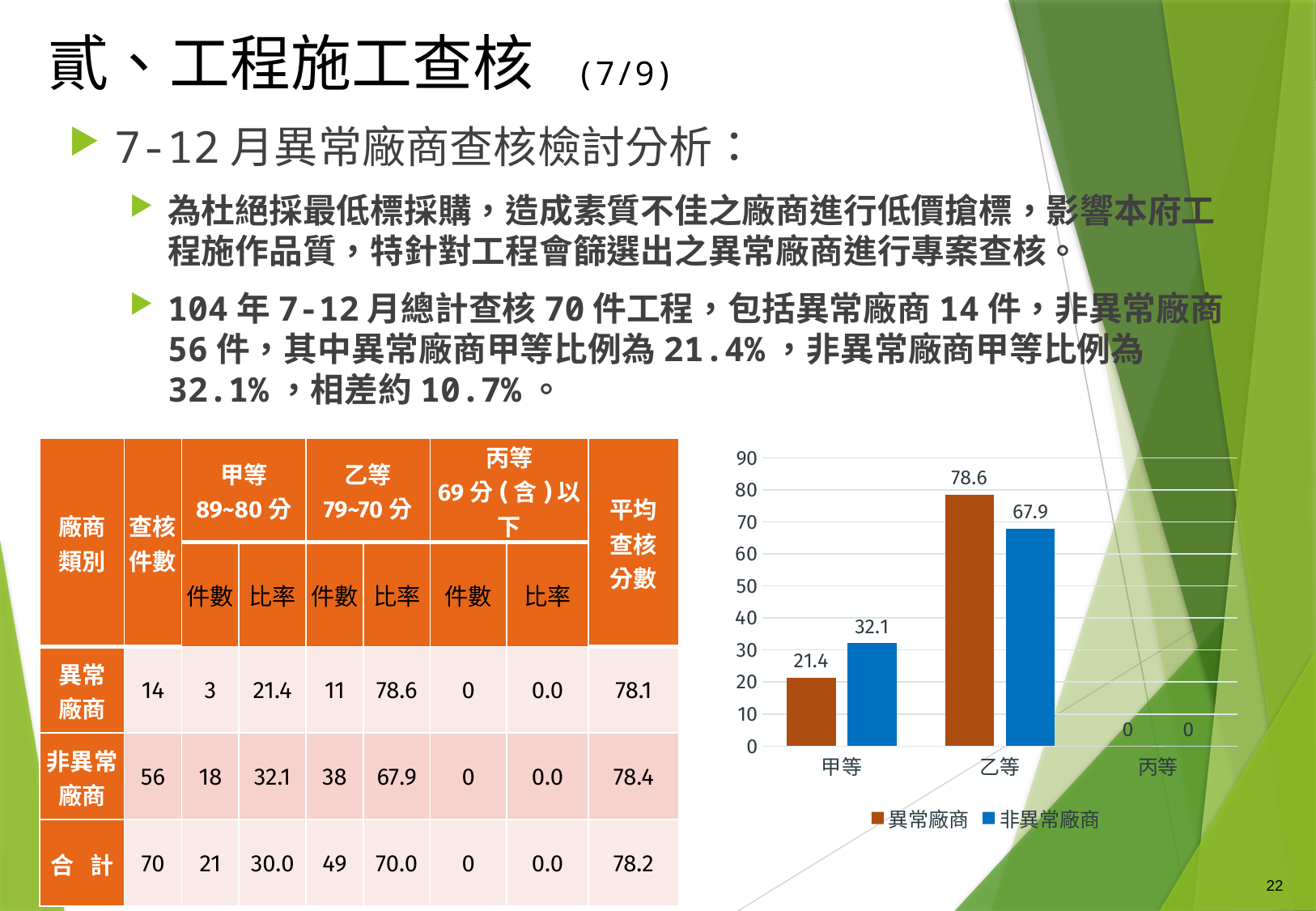

# 貳、工程施工查核  (7/9)
7-12月異常廠商查核檢討分析：
為杜絕採最低標採購，造成素質不佳之廠商進行低價搶標，影響本府工程施作品質，特針對工程會篩選出之異常廠商進行專案查核。
104年7-12月總計查核70件工程，包括異常廠商14件，非異常廠商56件，其中異常廠商甲等比例為21.4%，非異常廠商甲等比例為32.1%，相差約10.7%。

### Chart

| Category | 異常廠商 | 非異常廠商 |
|---|---|---|
| 甲等 | 21.4 | 32.1 |
| 乙等 | 78.6 | 67.9 |
| 丙等 | 0.0 | 0.0 |
| 廠商 類別 | 查核 件數 | 甲等 89~80分 |  | 乙等 79~70分 |  | 丙等 69分(含)以下 |  | 平均 查核 分數 |
| --- | --- | --- | --- | --- | --- | --- | --- | --- |
|  |  | 件數 | 比率 | 件數 | 比率 | 件數 | 比率 |  |
| 異常 廠商 | 14 | 3 | 21.4 | 11 | 78.6 | 0 | 0.0 | 78.1 |
| 非異常廠商 | 56 | 18 | 32.1 | 38 | 67.9 | 0 | 0.0 | 78.4 |
| 合 計 | 70 | 21 | 30.0 | 49 | 70.0 | 0 | 0.0 | 78.2 |
22